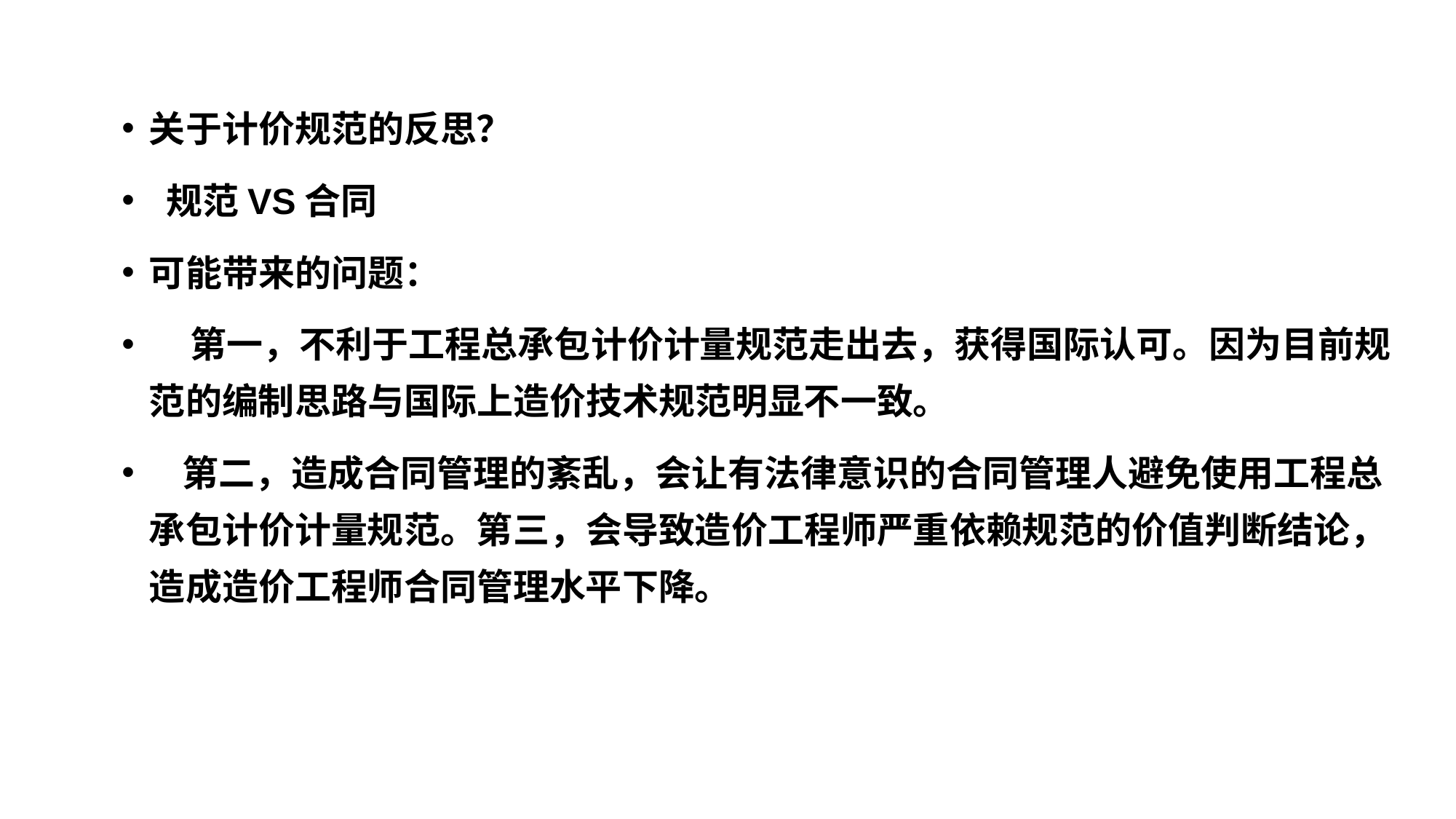

关于计价规范的反思？
 规范VS合同
可能带来的问题：
    第一，不利于工程总承包计价计量规范走出去，获得国际认可。因为目前规范的编制思路与国际上造价技术规范明显不一致。
   第二，造成合同管理的紊乱，会让有法律意识的合同管理人避免使用工程总承包计价计量规范。第三，会导致造价工程师严重依赖规范的价值判断结论，造成造价工程师合同管理水平下降。